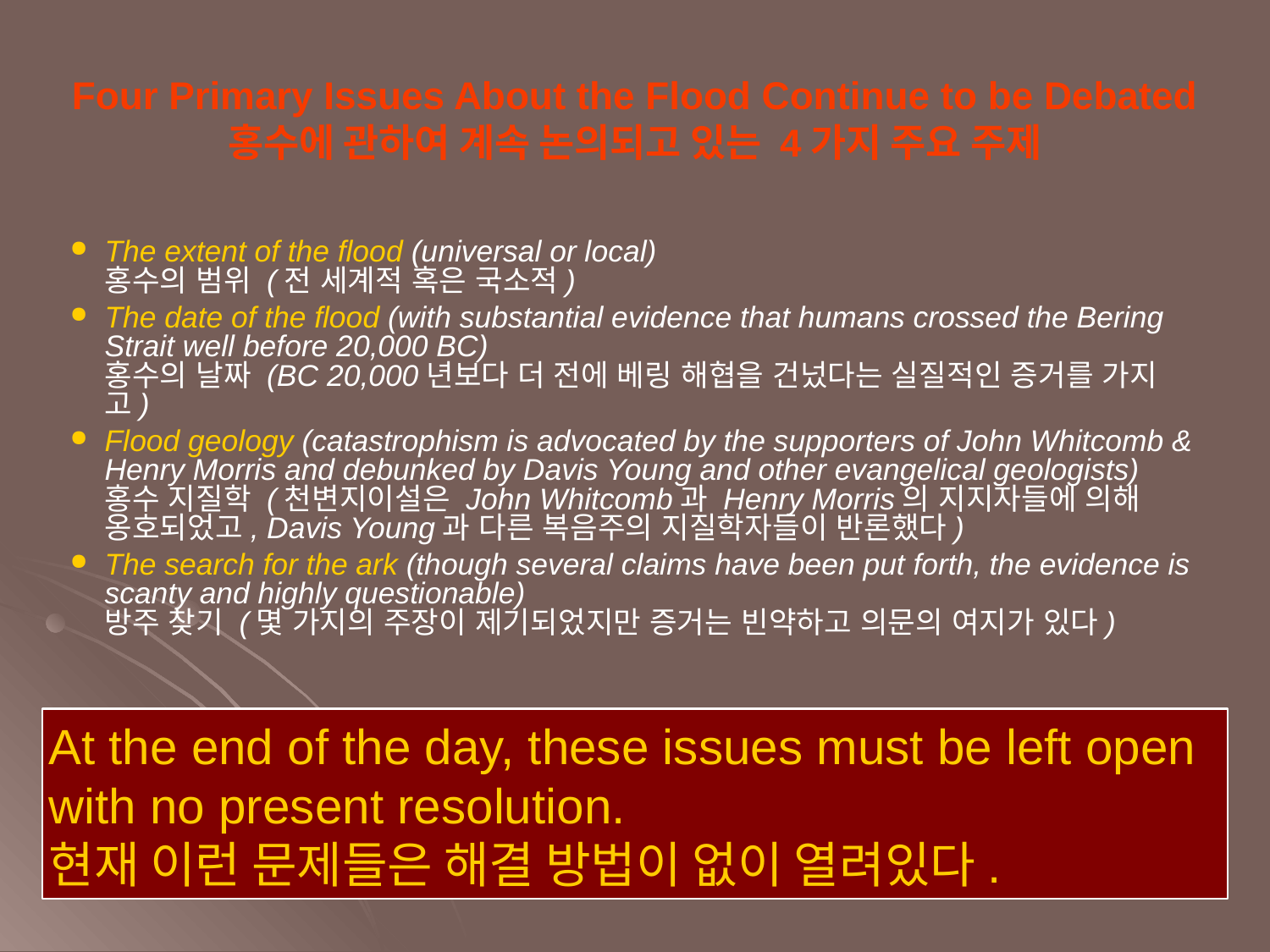

Four Primary Issues About the Flood Continue to be Debated
홍수에 관하여 계속 논의되고 있는 4가지 주요 주제
The extent of the flood (universal or local)
홍수의 범위 (전 세계적 혹은 국소적)
The date of the flood (with substantial evidence that humans crossed the Bering Strait well before 20,000 BC)
홍수의 날짜 (BC 20,000년보다 더 전에 베링 해협을 건넜다는 실질적인 증거를 가지고)
Flood geology (catastrophism is advocated by the supporters of John Whitcomb & Henry Morris and debunked by Davis Young and other evangelical geologists)
홍수 지질학 (천변지이설은 John Whitcomb과 Henry Morris의 지지자들에 의해 옹호되었고, Davis Young과 다른 복음주의 지질학자들이 반론했다)
The search for the ark (though several claims have been put forth, the evidence is scanty and highly questionable)
방주 찾기 (몇 가지의 주장이 제기되었지만 증거는 빈약하고 의문의 여지가 있다)
At the end of the day, these issues must be left open with no present resolution.
현재 이런 문제들은 해결 방법이 없이 열려있다.